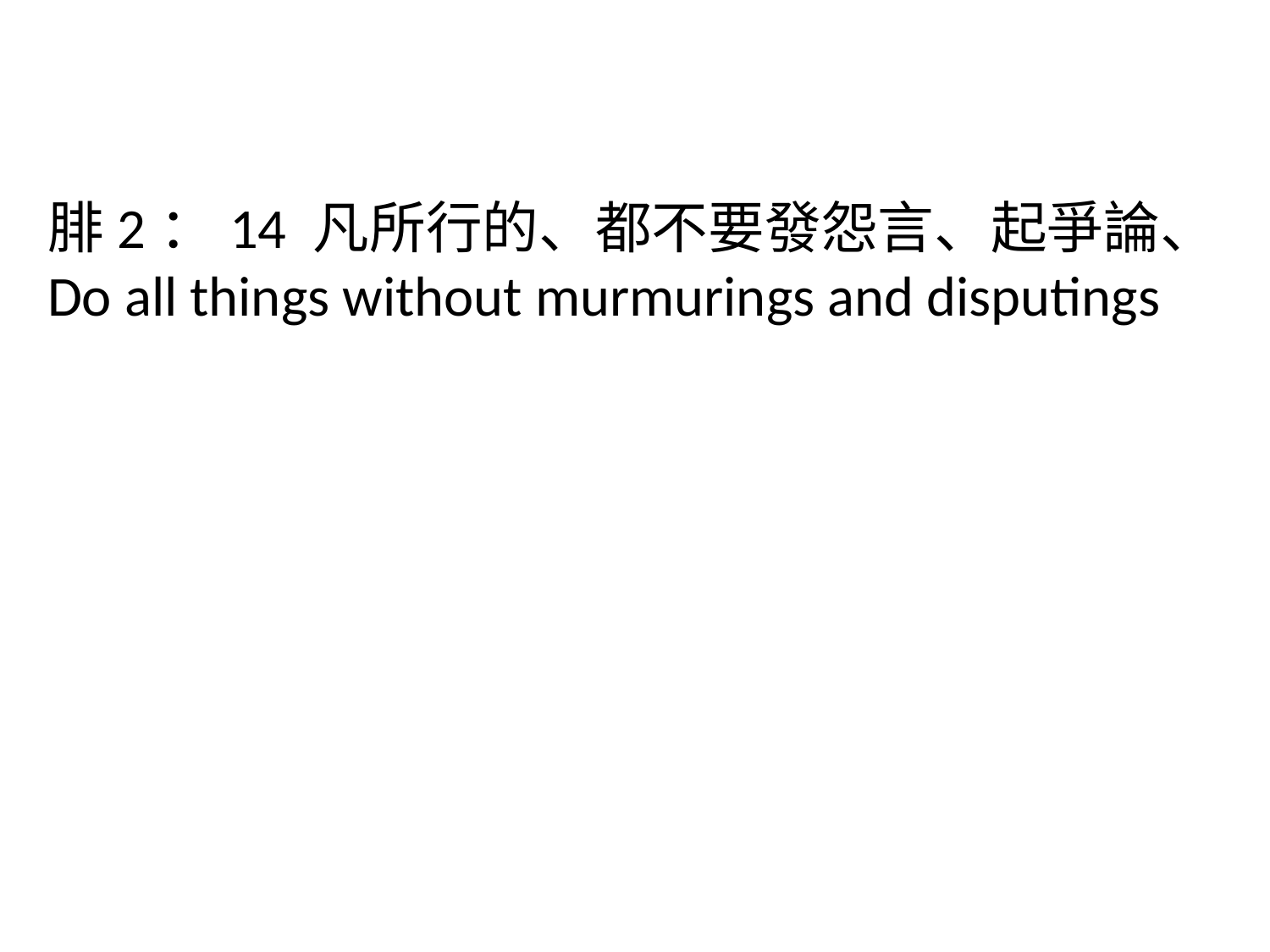

腓2：14 凡所行的、都不要發怨言、起爭論、 
Do all things without murmurings and disputings